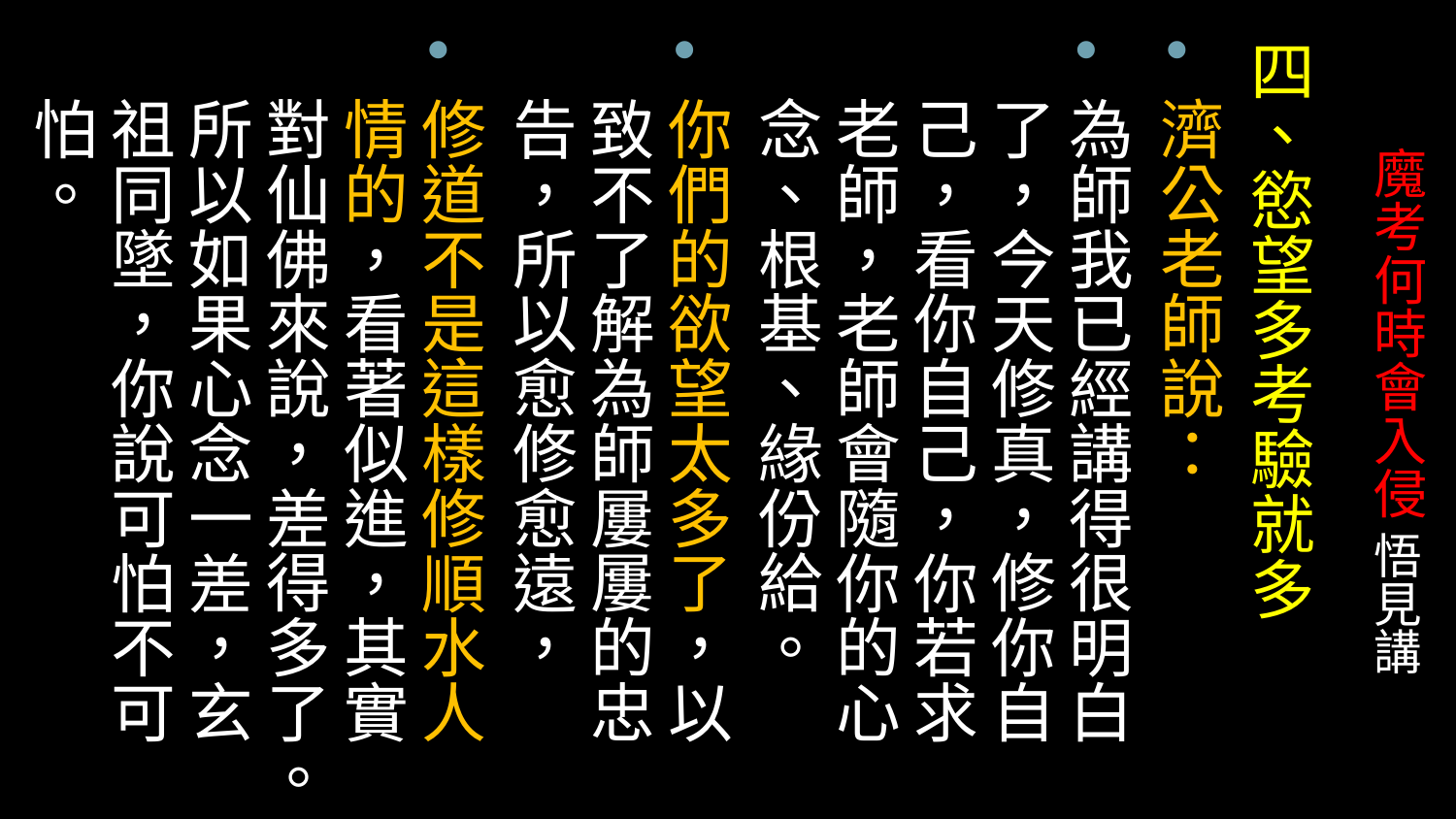

四、慾望多考驗就多
濟公老師說：
為師我已經講得很明白了，今天修真，修你自己，看你自己，你若求老師，老師會隨你的心念、根基、緣份給。
你們的欲望太多了，以致不了解為師屢屢的忠告，所以愈修愈遠，
修道不是這樣修順水人情的，看著似進，其實對仙佛來說，差得多了。所以如果心念一差，玄祖同墜，你說可怕不可怕。
# 魔考何時會入侵 悟見講